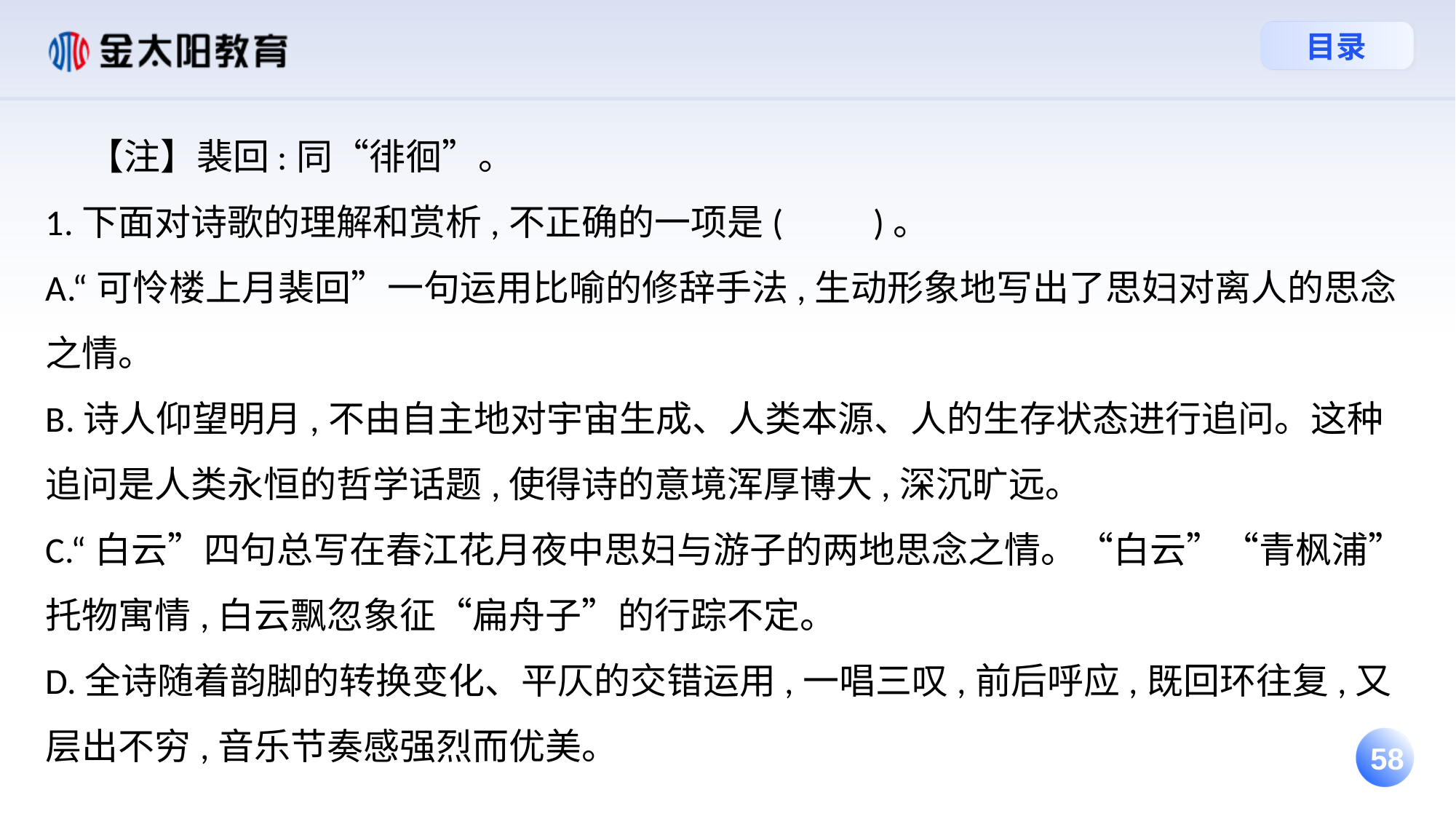

【注】裴回:同“徘徊”。
1.下面对诗歌的理解和赏析,不正确的一项是(　　)。
A.“可怜楼上月裴回”一句运用比喻的修辞手法,生动形象地写出了思妇对离人的思念之情。
B.诗人仰望明月,不由自主地对宇宙生成、人类本源、人的生存状态进行追问。这种追问是人类永恒的哲学话题,使得诗的意境浑厚博大,深沉旷远。
C.“白云”四句总写在春江花月夜中思妇与游子的两地思念之情。“白云”“青枫浦”托物寓情,白云飘忽象征“扁舟子”的行踪不定。
D.全诗随着韵脚的转换变化、平仄的交错运用,一唱三叹,前后呼应,既回环往复,又层出不穷,音乐节奏感强烈而优美。